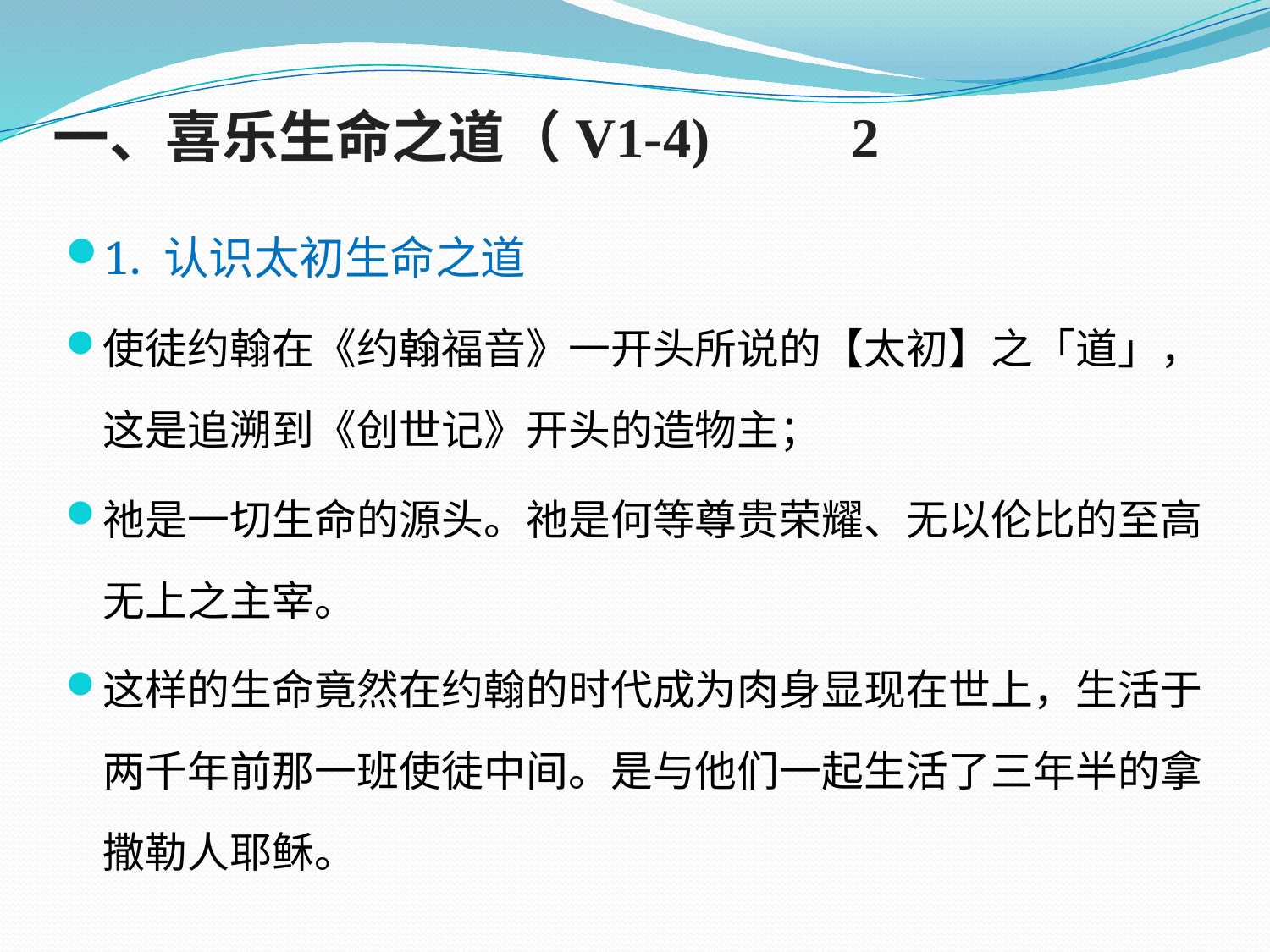

# 一、喜乐生命之道（V1-4)          2
1. 认识太初生命之道
使徒约翰在《约翰福音》一开头所说的【太初】之「道」，这是追溯到《创世记》开头的造物主；
祂是一切生命的源头。祂是何等尊贵荣耀、无以伦比的至高无上之主宰。
这样的生命竟然在约翰的时代成为肉身显现在世上，生活于两千年前那一班使徒中间。是与他们一起生活了三年半的拿撒勒人耶稣。